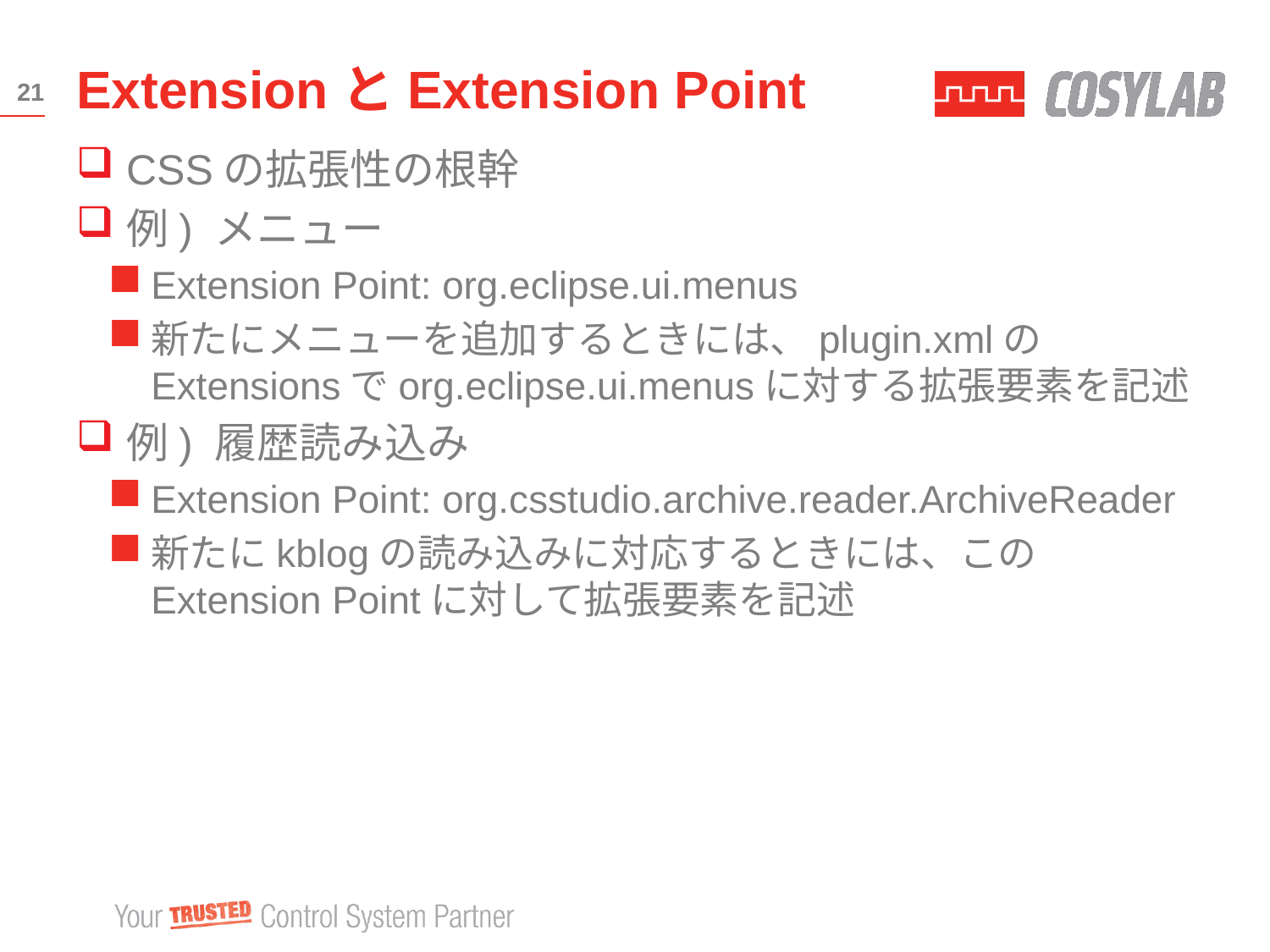

# ExtensionとExtension Point
21
CSSの拡張性の根幹
例) メニュー
Extension Point: org.eclipse.ui.menus
新たにメニューを追加するときには、plugin.xmlのExtensionsでorg.eclipse.ui.menusに対する拡張要素を記述
例) 履歴読み込み
Extension Point: org.csstudio.archive.reader.ArchiveReader
新たにkblogの読み込みに対応するときには、このExtension Pointに対して拡張要素を記述